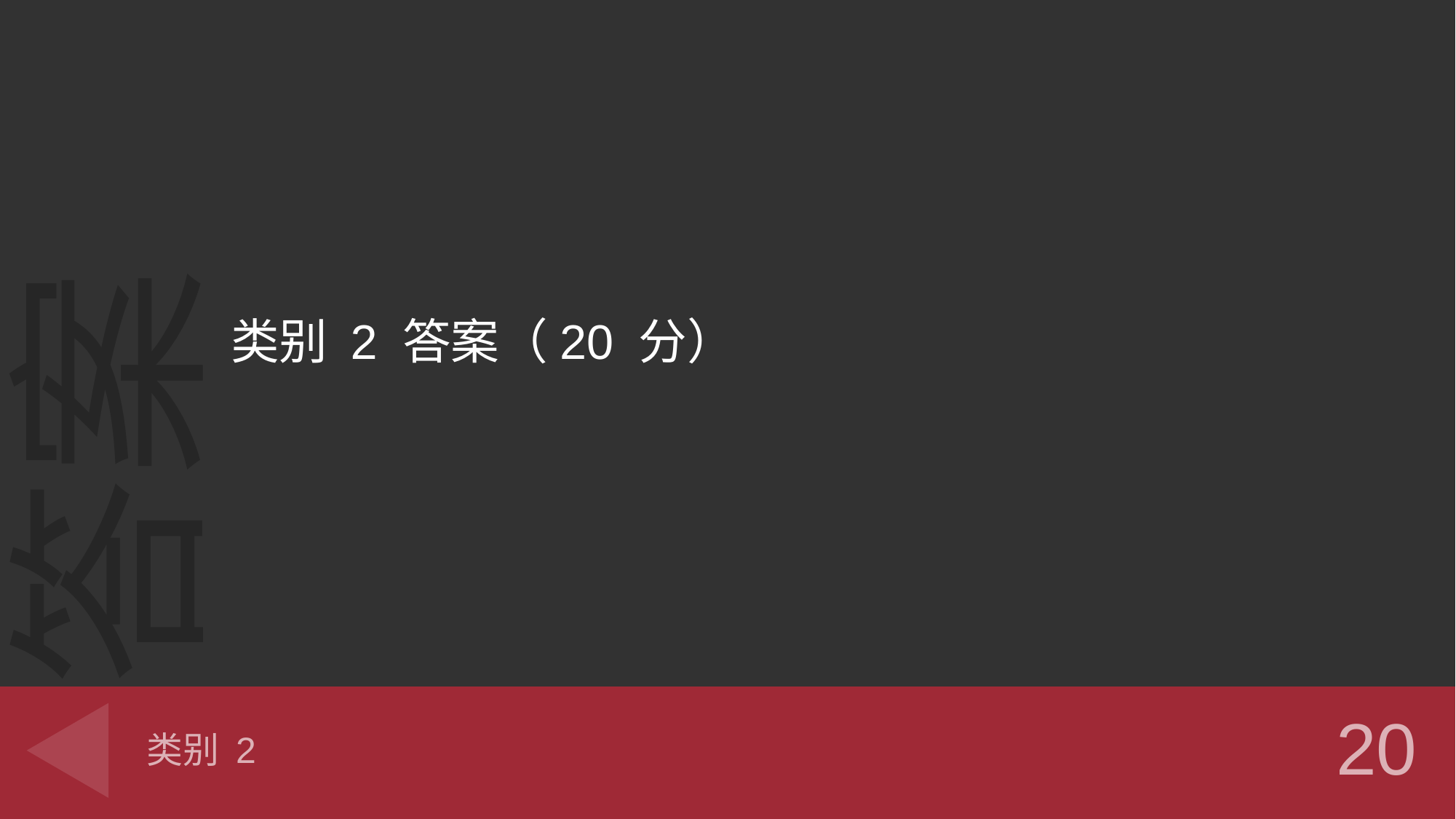

类别 2 答案（20 分）
# 类别 2
20